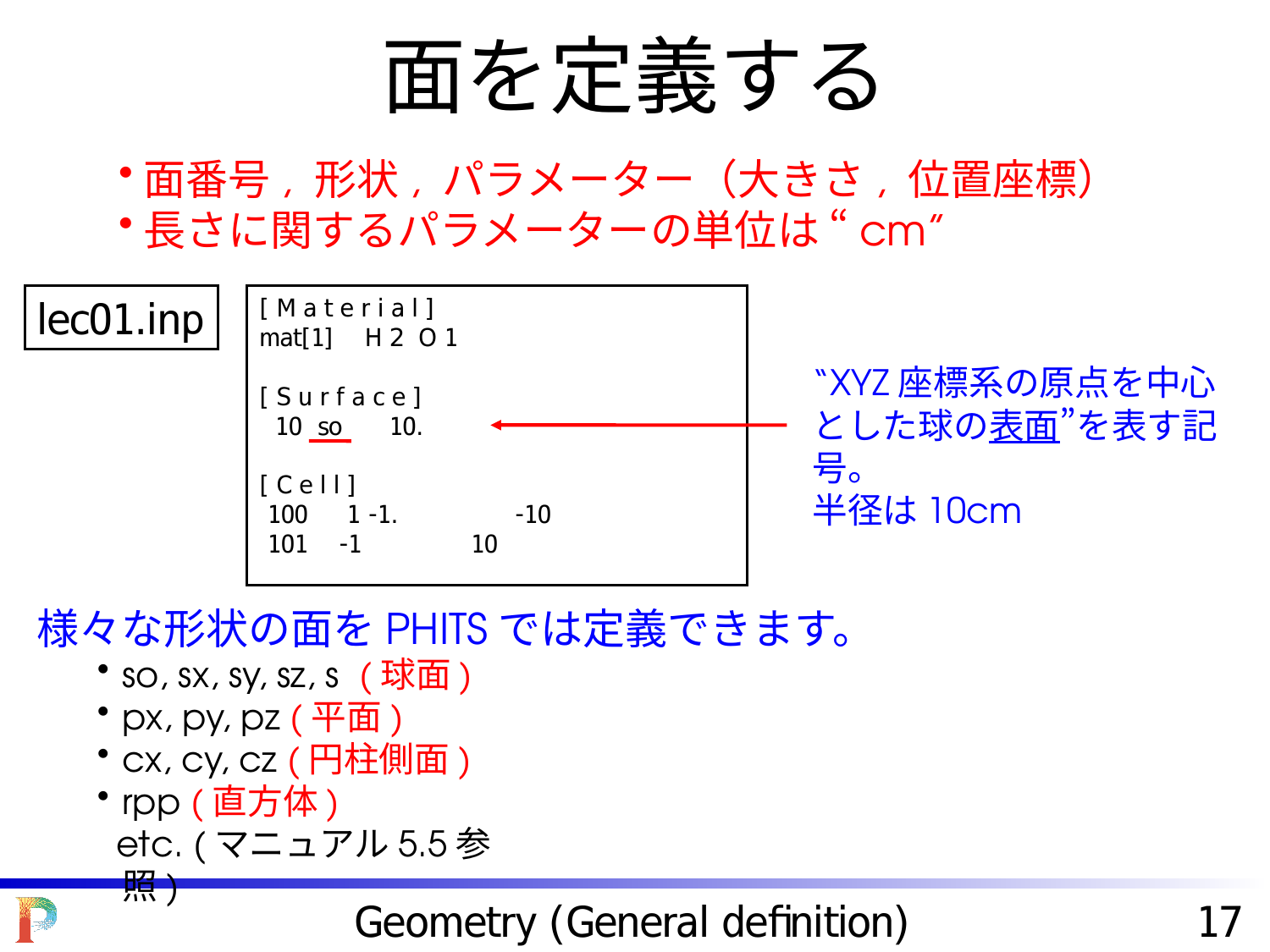

面を定義する
面番号, 形状, パラメーター（大きさ, 位置座標）
長さに関するパラメーターの単位は “cm”
lec01.inp
[ M a t e r i a l ]
mat[1]    H 2  O 1

[ S u r f a c e ]
  10  so      10.

[ C e l l ]
 100     1 -1.               -10
 101    -1              10
“XYZ座標系の原点を中心とした球の表面”を表す記号。
半径は10cm

様々な形状の面をPHITSでは定義できます。
so, sx, sy, sz, s  (球面)
px, py, pz (平面)
cx, cy, cz (円柱側面)
rpp (直方体)
  etc. (マニュアル5.5参照)
Geometry (General definition)